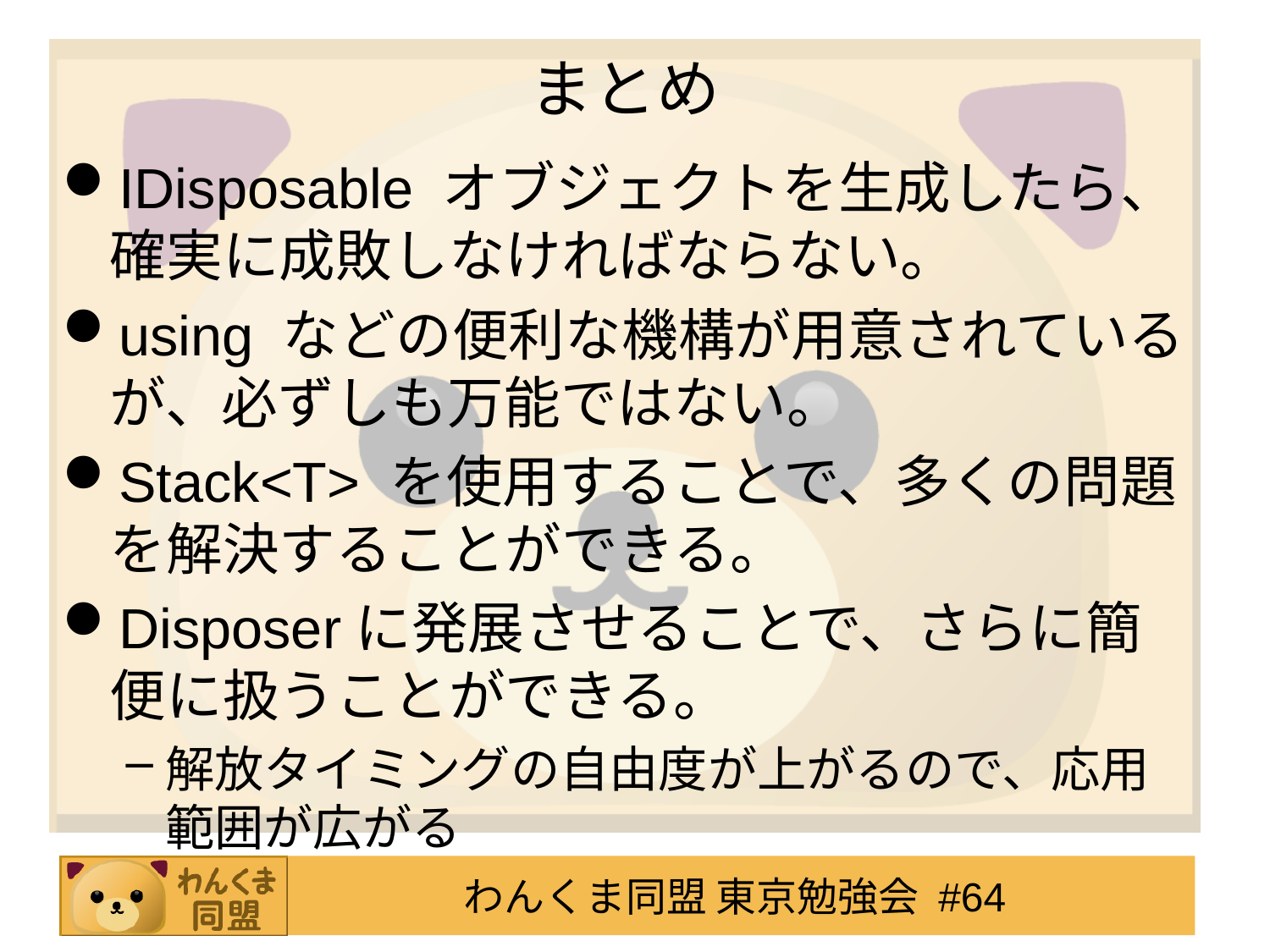

# まとめ
IDisposable オブジェクトを生成したら、確実に成敗しなければならない。
using などの便利な機構が用意されているが、必ずしも万能ではない。
Stack<T> を使用することで、多くの問題を解決することができる。
Disposerに発展させることで、さらに簡便に扱うことができる。
解放タイミングの自由度が上がるので、応用範囲が広がる